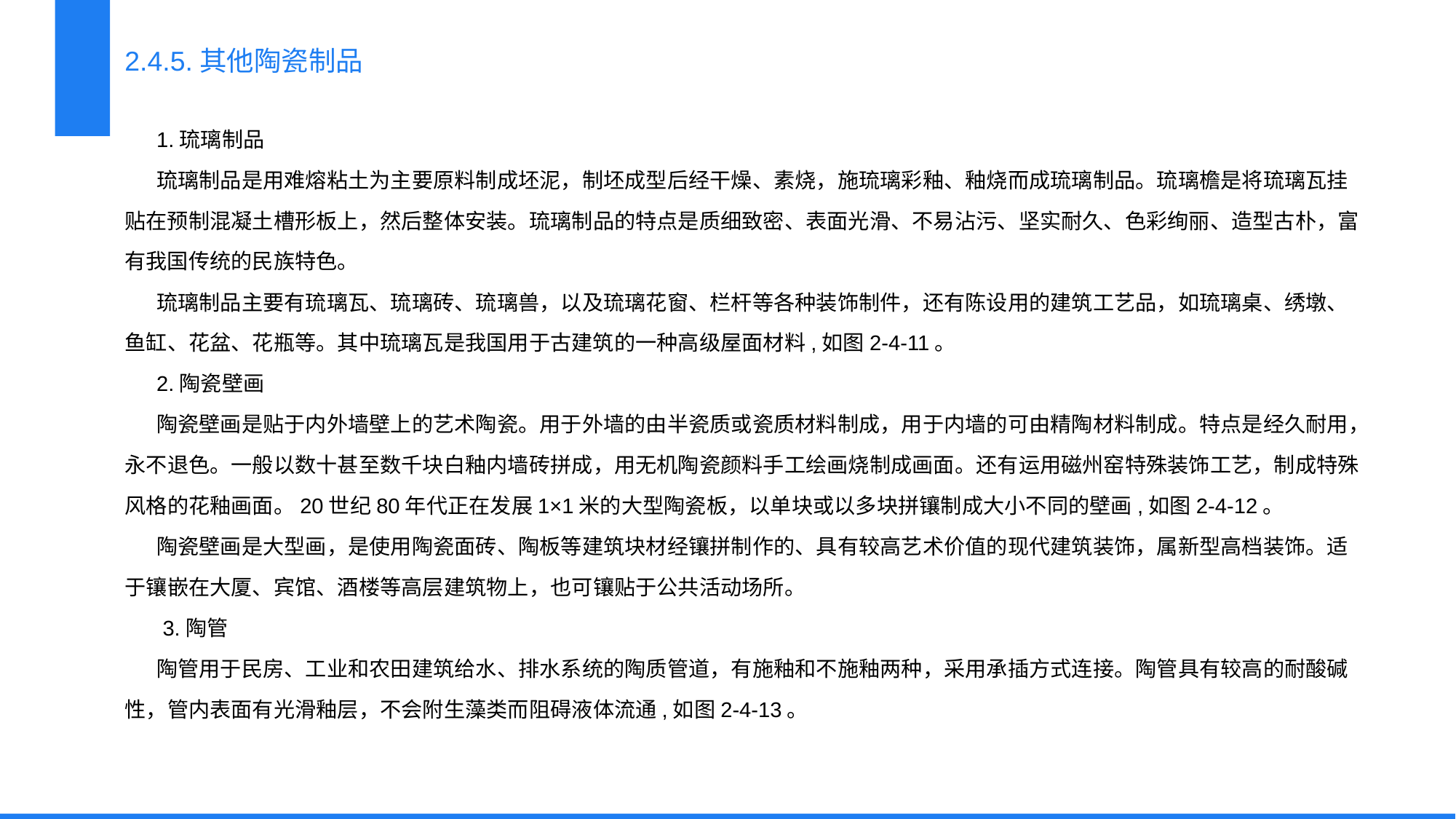

2.4.5.其他陶瓷制品

1.琉璃制品
琉璃制品是用难熔粘土为主要原料制成坯泥，制坯成型后经干燥、素烧，施琉璃彩釉、釉烧而成琉璃制品。琉璃檐是将琉璃瓦挂贴在预制混凝土槽形板上，然后整体安装。琉璃制品的特点是质细致密、表面光滑、不易沾污、坚实耐久、色彩绚丽、造型古朴，富有我国传统的民族特色。
琉璃制品主要有琉璃瓦、琉璃砖、琉璃兽，以及琉璃花窗、栏杆等各种装饰制件，还有陈设用的建筑工艺品，如琉璃桌、绣墩、鱼缸、花盆、花瓶等。其中琉璃瓦是我国用于古建筑的一种高级屋面材料,如图2-4-11。
2.陶瓷壁画
陶瓷壁画是贴于内外墙壁上的艺术陶瓷。用于外墙的由半瓷质或瓷质材料制成，用于内墙的可由精陶材料制成。特点是经久耐用，永不退色。一般以数十甚至数千块白釉内墙砖拼成，用无机陶瓷颜料手工绘画烧制成画面。还有运用磁州窑特殊装饰工艺，制成特殊风格的花釉画面。20世纪80年代正在发展1×1米的大型陶瓷板，以单块或以多块拼镶制成大小不同的壁画,如图2-4-12。
陶瓷壁画是大型画，是使用陶瓷面砖、陶板等建筑块材经镶拼制作的、具有较高艺术价值的现代建筑装饰，属新型高档装饰。适于镶嵌在大厦、宾馆、酒楼等高层建筑物上，也可镶贴于公共活动场所。
 3.陶管
陶管用于民房、工业和农田建筑给水、排水系统的陶质管道，有施釉和不施釉两种，采用承插方式连接。陶管具有较高的耐酸碱性，管内表面有光滑釉层，不会附生藻类而阻碍液体流通,如图2-4-13。